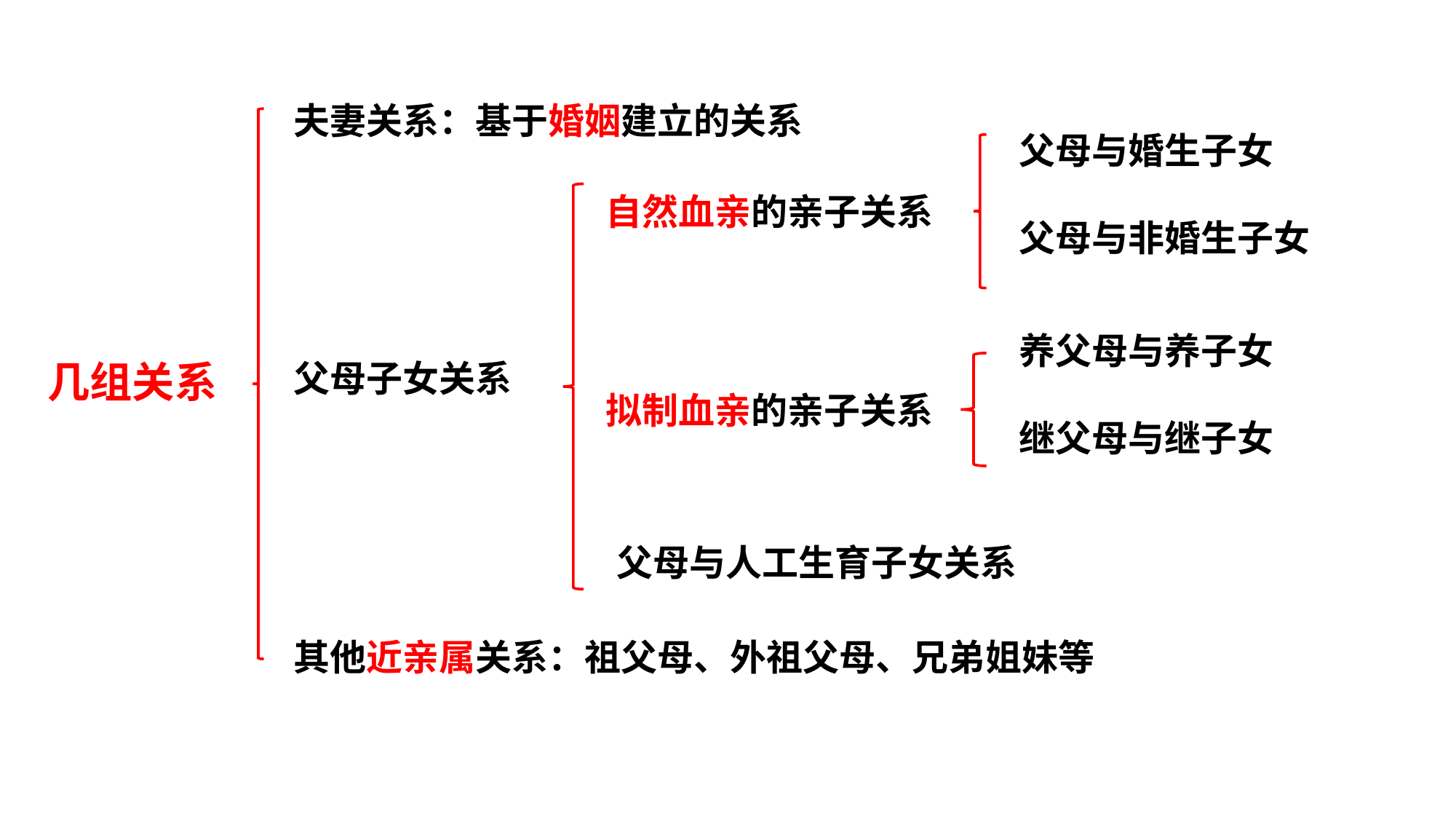

夫妻关系：基于婚姻建立的关系

父母与婚生子女

父母与非婚生子女

自然血亲的亲子关系
养父母与养子女

继父母与继子女
几组关系
父母子女关系

拟制血亲的亲子关系
父母与人工生育子女关系
其他近亲属关系：祖父母、外祖父母、兄弟姐妹等